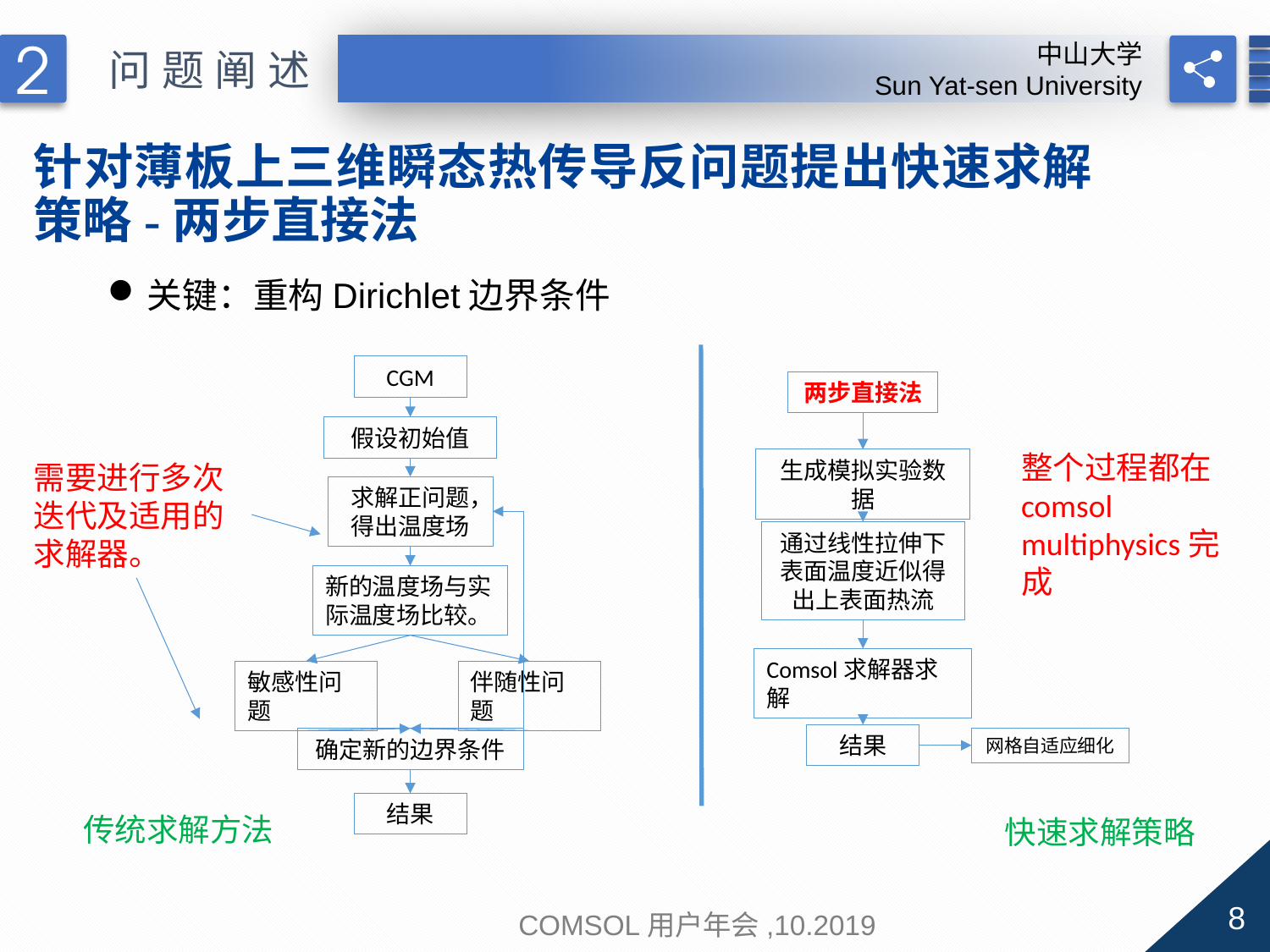

中山大学
Sun Yat-sen University

2

问题阐述
针对薄板上三维瞬态热传导反问题提出快速求解策略-两步直接法
# 关键：重构Dirichlet边界条件
CGM
假设初始值
求解正问题，得出温度场
新的温度场与实际温度场比较。
敏感性问题
伴随性问题
确定新的边界条件
结果
两步直接法
生成模拟实验数据
通过线性拉伸下表面温度近似得出上表面热流
Comsol求解器求解
结果
网格自适应细化
整个过程都在comsol multiphysics完成
需要进行多次迭代及适用的求解器。

传统求解方法
快速求解策略